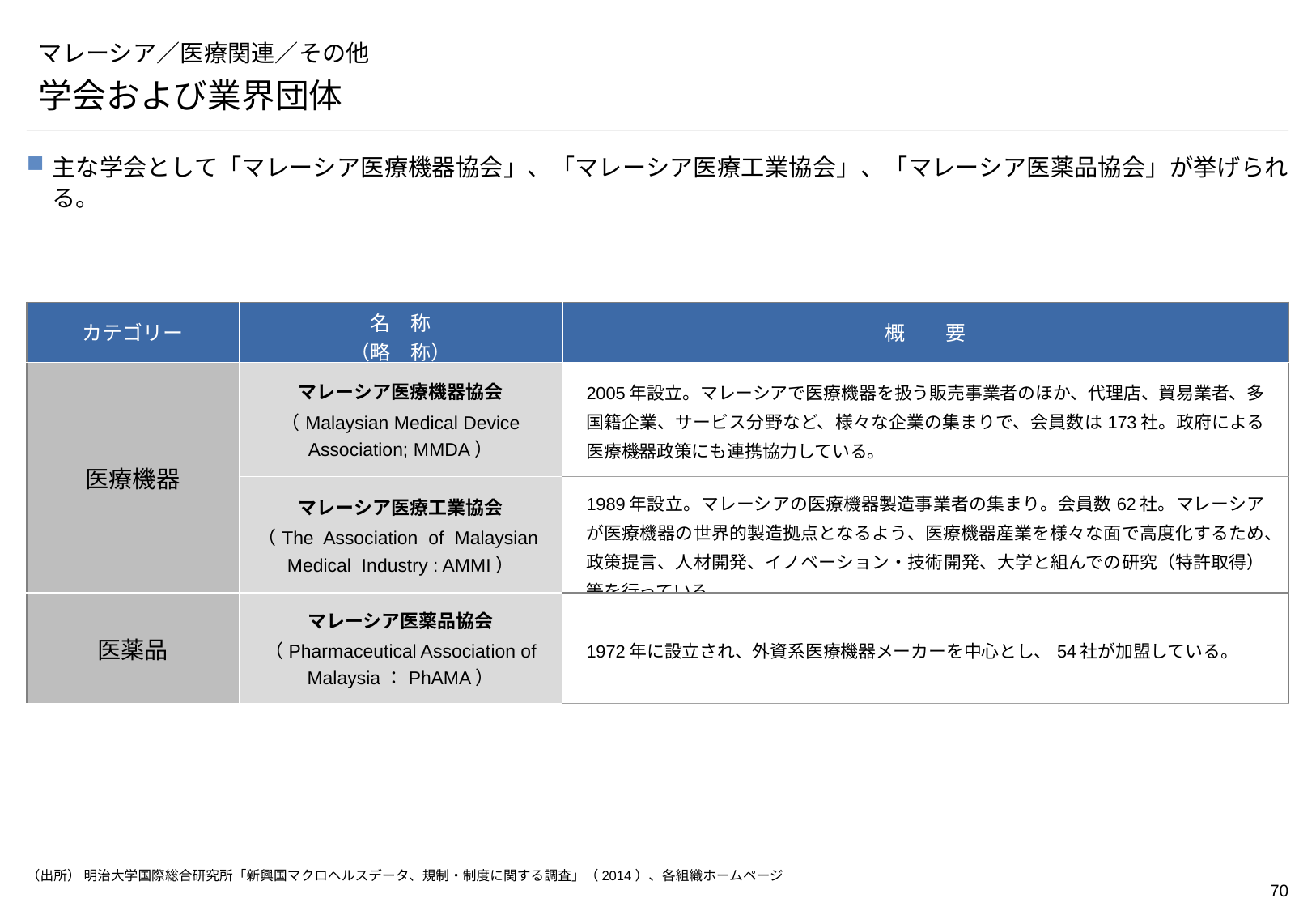

# マレーシア／医療関連／その他
学会および業界団体
主な学会として「マレーシア医療機器協会」、「マレーシア医療工業協会」、「マレーシア医薬品協会」が挙げられる。
| カテゴリー | 名　称 （略　称） | 概　　要 |
| --- | --- | --- |
| 医療機器 | マレーシア医療機器協会 （Malaysian Medical Device Association; MMDA） | 2005年設立。マレーシアで医療機器を扱う販売事業者のほか、代理店、貿易業者、多国籍企業、サービス分野など、様々な企業の集まりで、会員数は173社。政府による医療機器政策にも連携協力している。 |
|  | マレーシア医療工業協会 （The Association of Malaysian Medical Industry : AMMI） | 1989年設立。マレーシアの医療機器製造事業者の集まり。会員数62社。マレーシアが医療機器の世界的製造拠点となるよう、医療機器産業を様々な面で高度化するため、政策提言、人材開発、イノベーション・技術開発、大学と組んでの研究（特許取得）等を行っている。 |
| 医薬品 | マレーシア医薬品協会 （Pharmaceutical Association of Malaysia：PhAMA） | 1972年に設立され、外資系医療機器メーカーを中心とし、54社が加盟している。 |
（出所） 明治大学国際総合研究所「新興国マクロヘルスデータ、規制・制度に関する調査」（2014）、各組織ホームページ